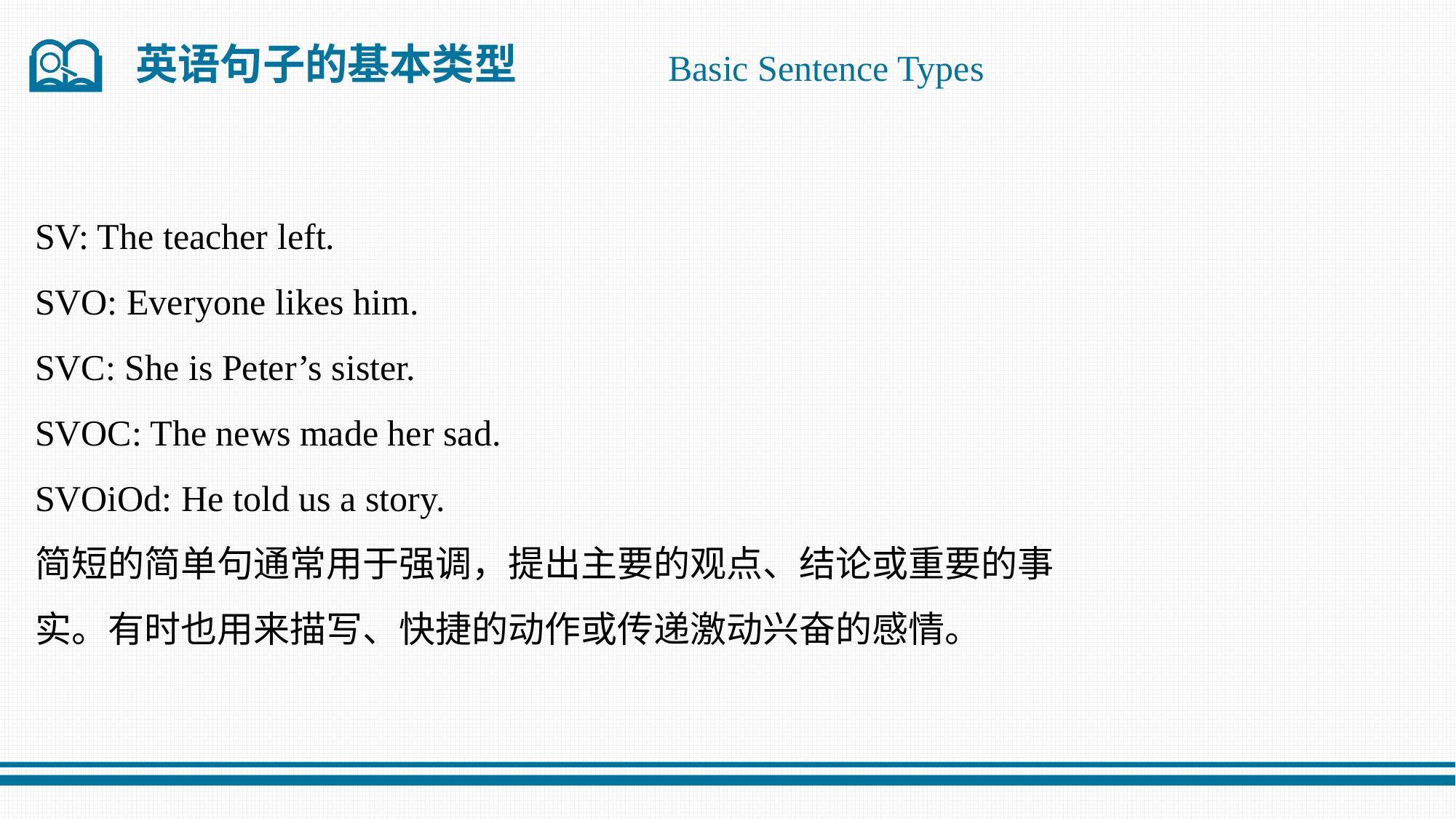

英语句子的基本类型
Basic Sentence Types
SV: The teacher left.
SVO: Everyone likes him.
SVC: She is Peter’s sister.
SVOC: The news made her sad.
SVOiOd: He told us a story.
简短的简单句通常用于强调，提出主要的观点、结论或重要的事实。有时也用来描写、快捷的动作或传递激动兴奋的感情。